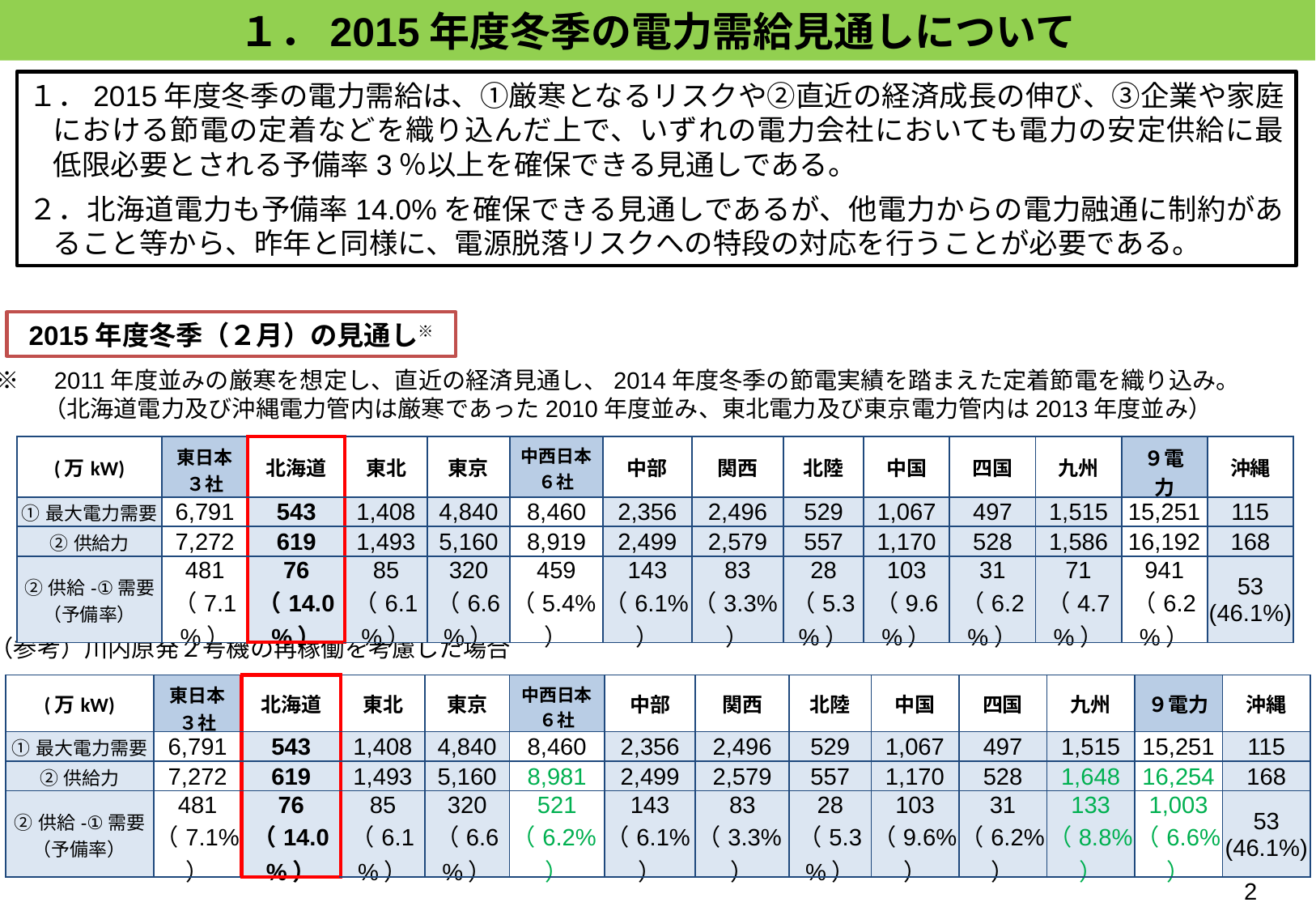

１．2015年度冬季の電力需給見通しについて
１．2015年度冬季の電力需給は、①厳寒となるリスクや②直近の経済成長の伸び、③企業や家庭における節電の定着などを織り込んだ上で、いずれの電力会社においても電力の安定供給に最低限必要とされる予備率3％以上を確保できる見通しである。
２．北海道電力も予備率14.0%を確保できる見通しであるが、他電力からの電力融通に制約があること等から、昨年と同様に、電源脱落リスクへの特段の対応を行うことが必要である。
2015年度冬季（２月）の見通し※
※　2011年度並みの厳寒を想定し、直近の経済見通し、2014年度冬季の節電実績を踏まえた定着節電を織り込み。
　　（北海道電力及び沖縄電力管内は厳寒であった2010年度並み、東北電力及び東京電力管内は2013年度並み）
| (万kW) | 東日本 ３社 | 北海道 | 東北 | 東京 | 中西日本 ６社 | 中部 | 関西 | 北陸 | 中国 | 四国 | 九州 | ９電力 | 沖縄 |
| --- | --- | --- | --- | --- | --- | --- | --- | --- | --- | --- | --- | --- | --- |
| ①最大電力需要 | 6,791 | 543 | 1,408 | 4,840 | 8,460 | 2,356 | 2,496 | 529 | 1,067 | 497 | 1,515 | 15,251 | 115 |
| ②供給力 | 7,272 | 619 | 1,493 | 5,160 | 8,919 | 2,499 | 2,579 | 557 | 1,170 | 528 | 1,586 | 16,192 | 168 |
| ②供給-①需要 （予備率） | 481 （7.1%） | 76 （14.0%） | 85 （6.1%） | 320 （6.6%） | 459 （5.4%） | 143 （6.1%） | 83 （3.3%） | 28 （5.3%） | 103 （9.6%） | 31 （6.2%） | 71 （4.7%） | 941 （6.2%） | 53 (46.1%) |
（参考）川内原発２号機の再稼働を考慮した場合
| (万kW) | 東日本 ３社 | 北海道 | 東北 | 東京 | 中西日本 ６社 | 中部 | 関西 | 北陸 | 中国 | 四国 | 九州 | ９電力 | 沖縄 |
| --- | --- | --- | --- | --- | --- | --- | --- | --- | --- | --- | --- | --- | --- |
| ①最大電力需要 | 6,791 | 543 | 1,408 | 4,840 | 8,460 | 2,356 | 2,496 | 529 | 1,067 | 497 | 1,515 | 15,251 | 115 |
| ②供給力 | 7,272 | 619 | 1,493 | 5,160 | 8,981 | 2,499 | 2,579 | 557 | 1,170 | 528 | 1,648 | 16,254 | 168 |
| ②供給-①需要 （予備率） | 481 （7.1%） | 76 （14.0%） | 85 （6.1%） | 320 （6.6%） | 521 （6.2%） | 143 （6.1%） | 83 （3.3%） | 28 （5.3%） | 103 （9.6%） | 31 （6.2%） | 133 （8.8%） | 1,003 （6.6%） | 53 (46.1%) |
2